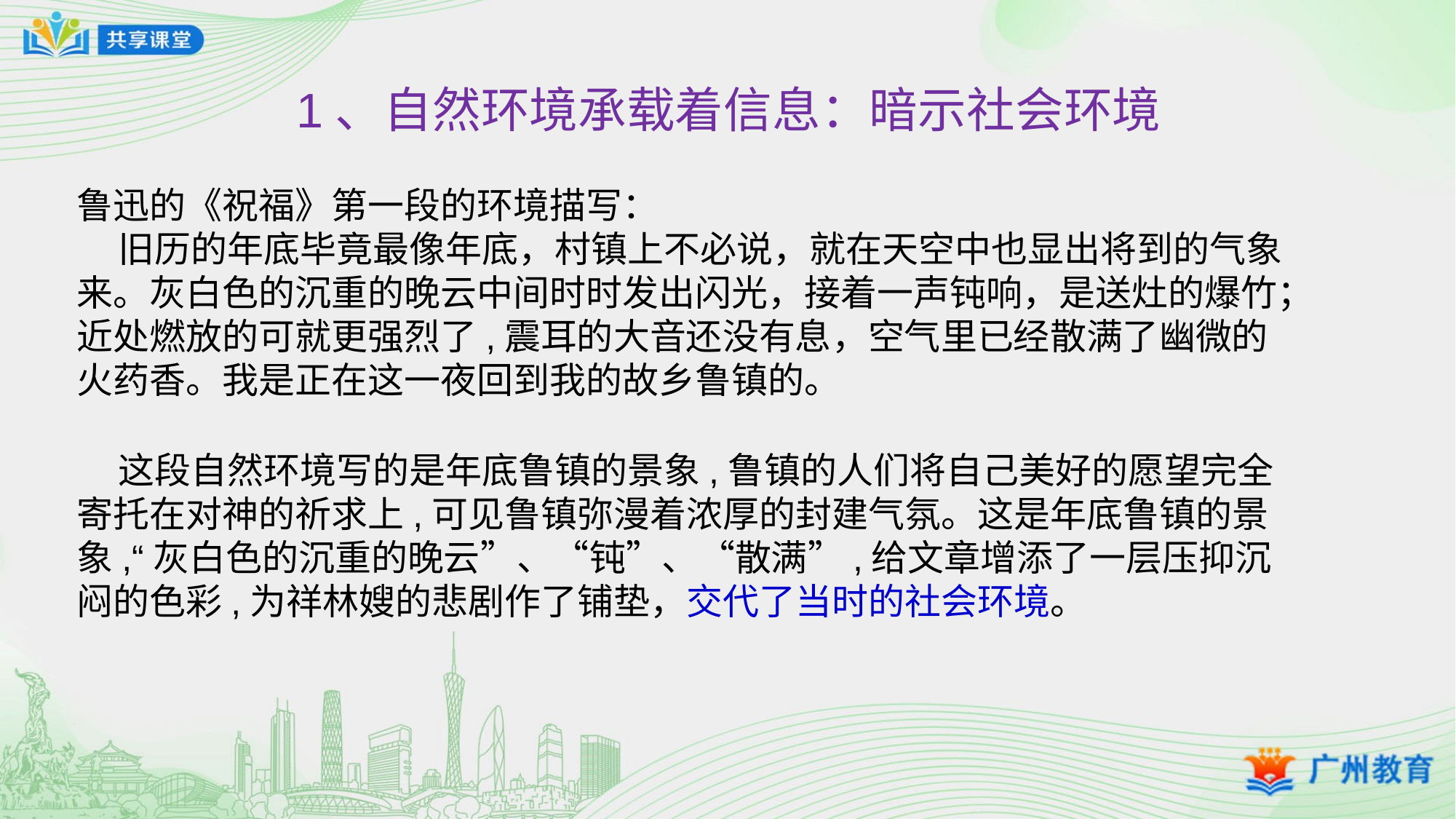

1、自然环境承载着信息：暗示社会环境
鲁迅的《祝福》第一段的环境描写：
    旧历的年底毕竟最像年底，村镇上不必说，就在天空中也显出将到的气象来。灰白色的沉重的晚云中间时时发出闪光，接着一声钝响，是送灶的爆竹；近处燃放的可就更强烈了,震耳的大音还没有息，空气里已经散满了幽微的火药香。我是正在这一夜回到我的故乡鲁镇的。
    这段自然环境写的是年底鲁镇的景象,鲁镇的人们将自己美好的愿望完全寄托在对神的祈求上,可见鲁镇弥漫着浓厚的封建气氛。这是年底鲁镇的景象,“灰白色的沉重的晚云”、“钝”、“散满”,给文章增添了一层压抑沉闷的色彩,为祥林嫂的悲剧作了铺垫，交代了当时的社会环境。